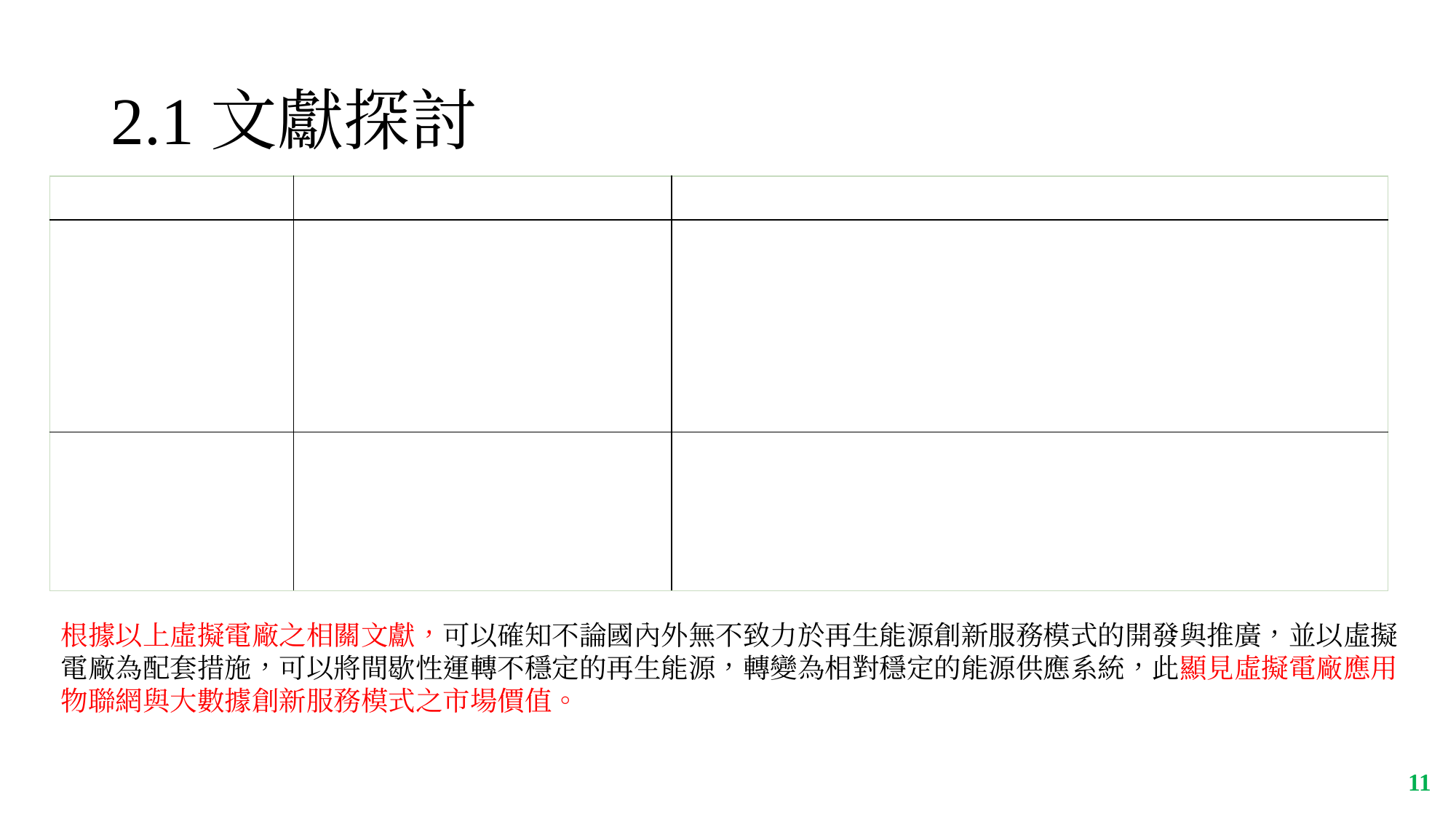

# 2.1文獻探討
| 作者 | 文獻 | 重要內容 |
| --- | --- | --- |
| Sowa et al.(2014) | Multi-criteria Operation Strategies of Power-to-Heat-Systems in Virtual Power Plants with a High Penetration of Renewable Energies | 說明如何將高佔比的再生能源融入既有的能源供給系統，這是德國輸電系統當前面臨的核心挑戰。 |
| 許志義、吳仁傑(2014) | 論電力需量反應與虛擬電廠發展趨勢 | 探討需量反應與虛擬電廠之先進國家之發展趨勢，以及引進台灣之推動策略。文中建議政府相關法規與政策之革新，必須與時俱進，以落實需量反應DR1.5與DR2.0，同時逐步推動虛擬電廠之示範計畫。 |
根據以上虛擬電廠之相關文獻，可以確知不論國內外無不致力於再生能源創新服務模式的開發與推廣，並以虛擬電廠為配套措施，可以將間歇性運轉不穩定的再生能源，轉變為相對穩定的能源供應系統，此顯見虛擬電廠應用物聯網與大數據創新服務模式之市場價值。
11